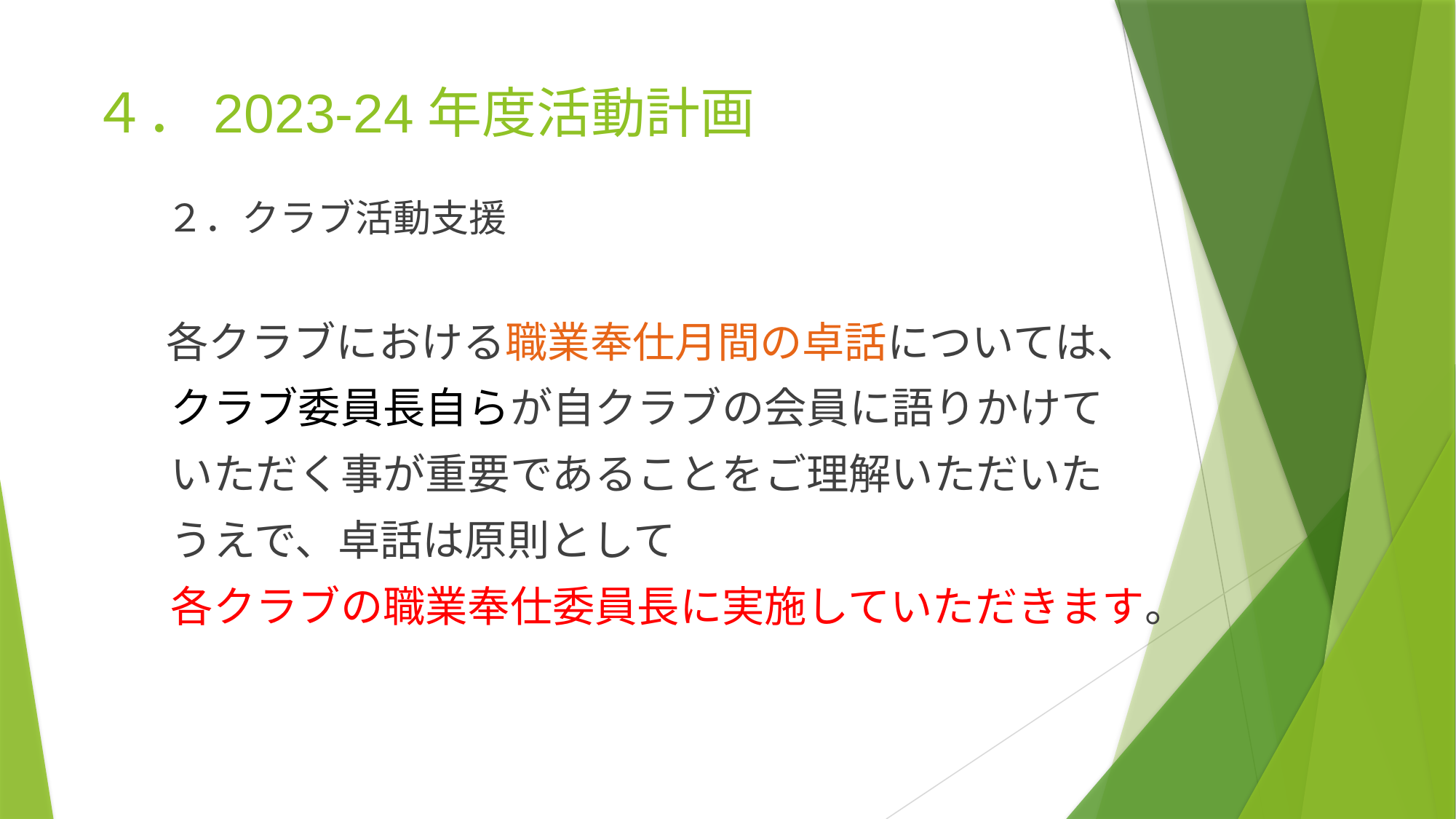

# ４．2023-24年度活動計画
　２．クラブ活動支援

　各クラブにおける職業奉仕月間の卓話については、
　クラブ委員長自らが自クラブの会員に語りかけて
　いただく事が重要であることをご理解いただいた
　うえで、卓話は原則として
　各クラブの職業奉仕委員長に実施していただきます。